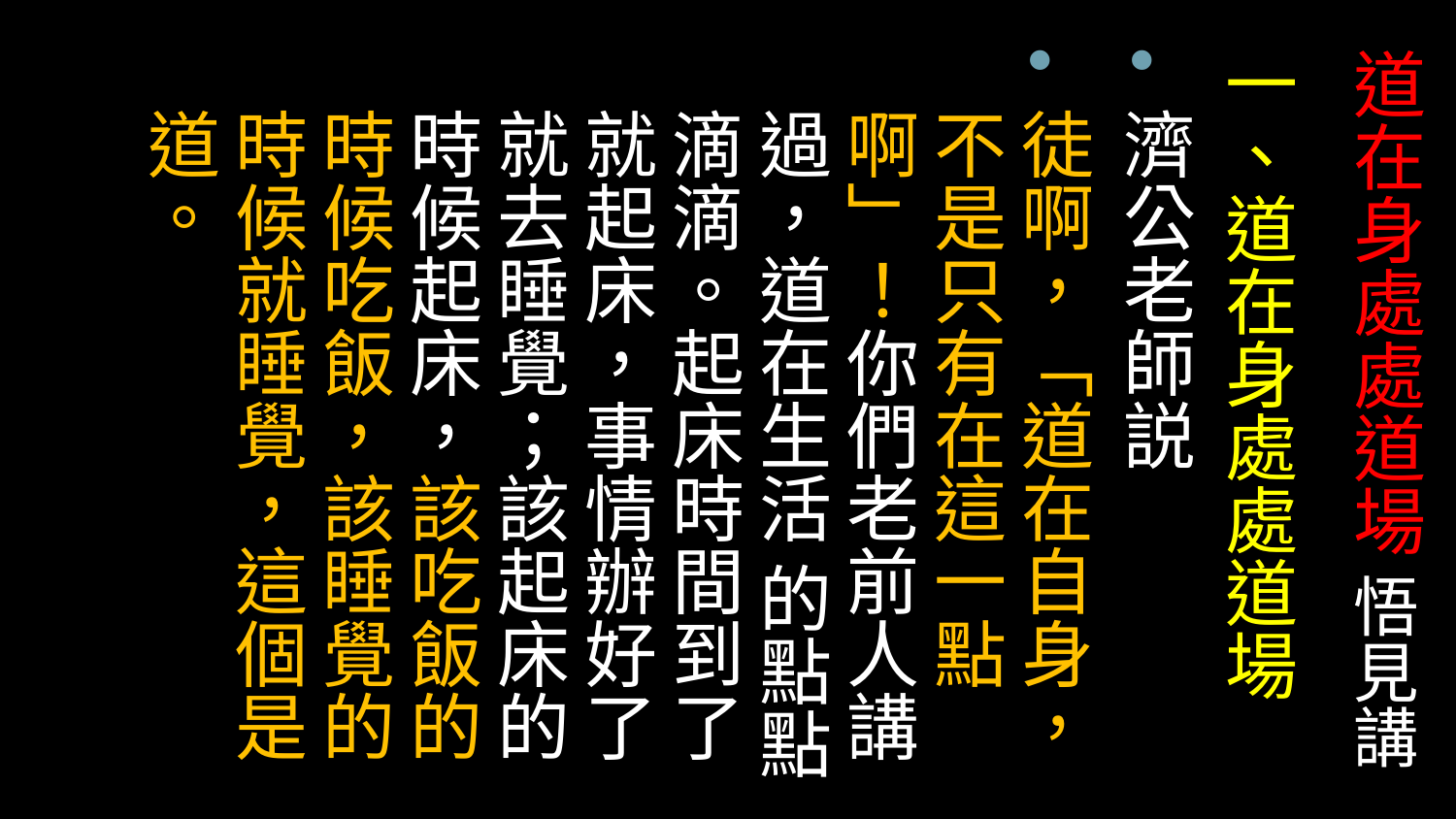

# 道在身處處道場 悟見講
一、道在身處處道場
濟公老師説
徒啊，「道在自身，不是只有在這一點啊」！你們老前人講過，道在生活 的點點滴滴。起床時間到了就起床，事情辦好了就去睡覺；該起床的時候起床，該吃飯的時候吃飯，該睡覺的時候就睡覺，這個是道。